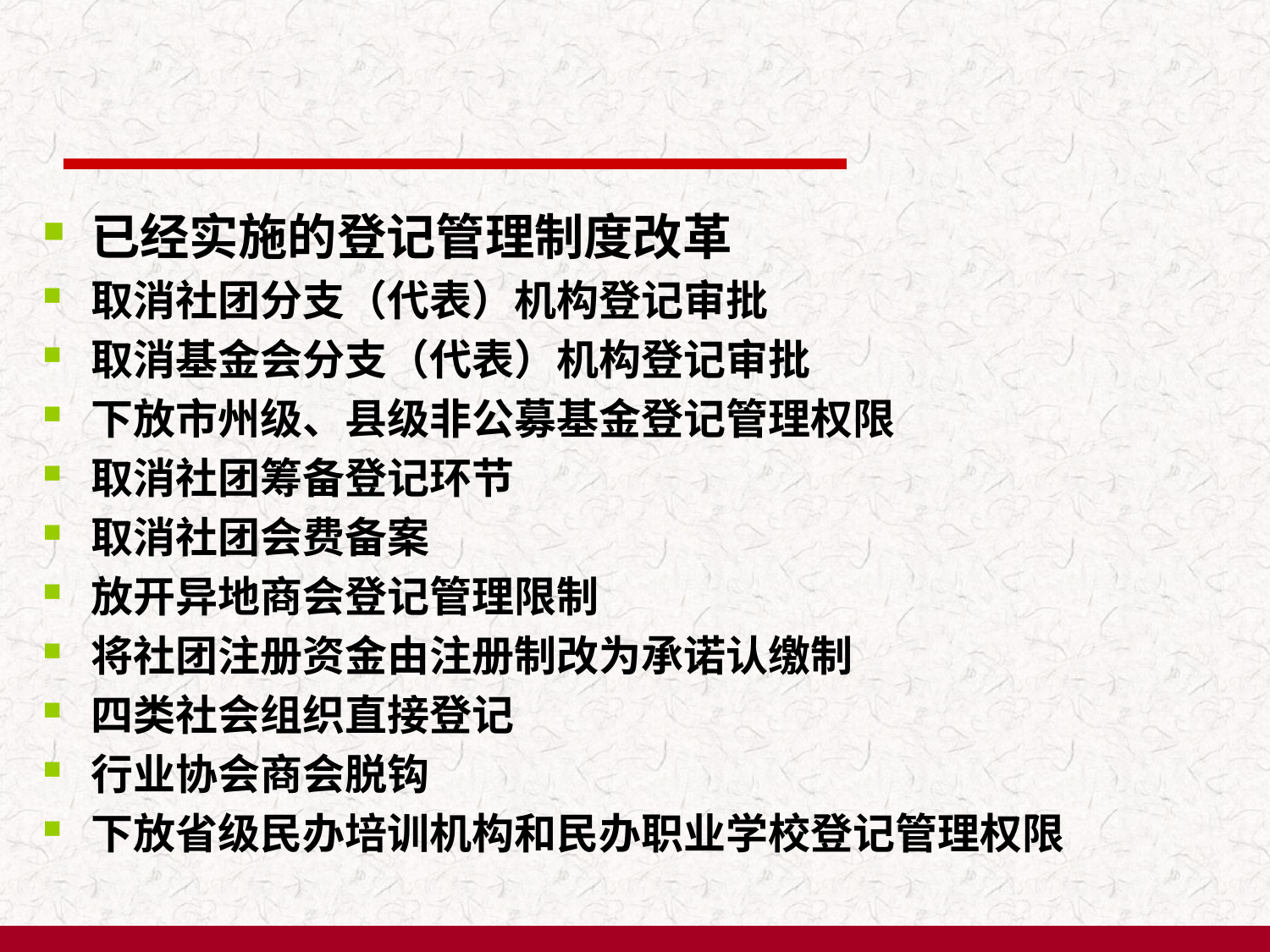

已经实施的登记管理制度改革
取消社团分支（代表）机构登记审批
取消基金会分支（代表）机构登记审批
下放市州级、县级非公募基金登记管理权限
取消社团筹备登记环节
取消社团会费备案
放开异地商会登记管理限制
将社团注册资金由注册制改为承诺认缴制
四类社会组织直接登记
行业协会商会脱钩
下放省级民办培训机构和民办职业学校登记管理权限